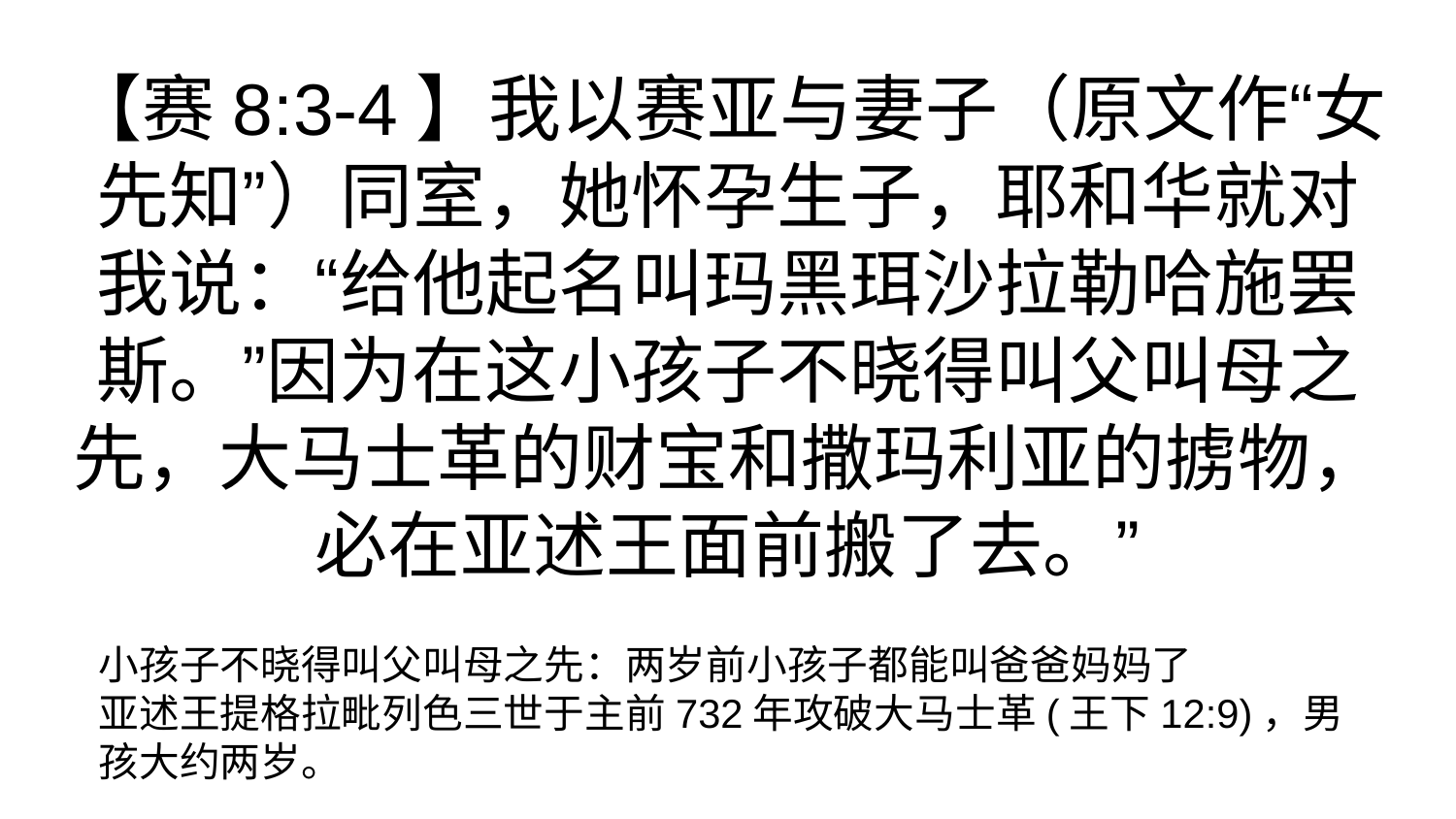

# 【赛8:3-4】我以赛亚与妻子（原文作“女先知”）同室，她怀孕生子，耶和华就对我说：“给他起名叫玛黑珥沙拉勒哈施罢斯。”因为在这小孩子不晓得叫父叫母之先，大马士革的财宝和撒玛利亚的掳物，必在亚述王面前搬了去。”
小孩子不晓得叫父叫母之先：两岁前小孩子都能叫爸爸妈妈了
亚述王提格拉毗列色三世于主前732年攻破大马士革(王下12:9)，男孩大约两岁。